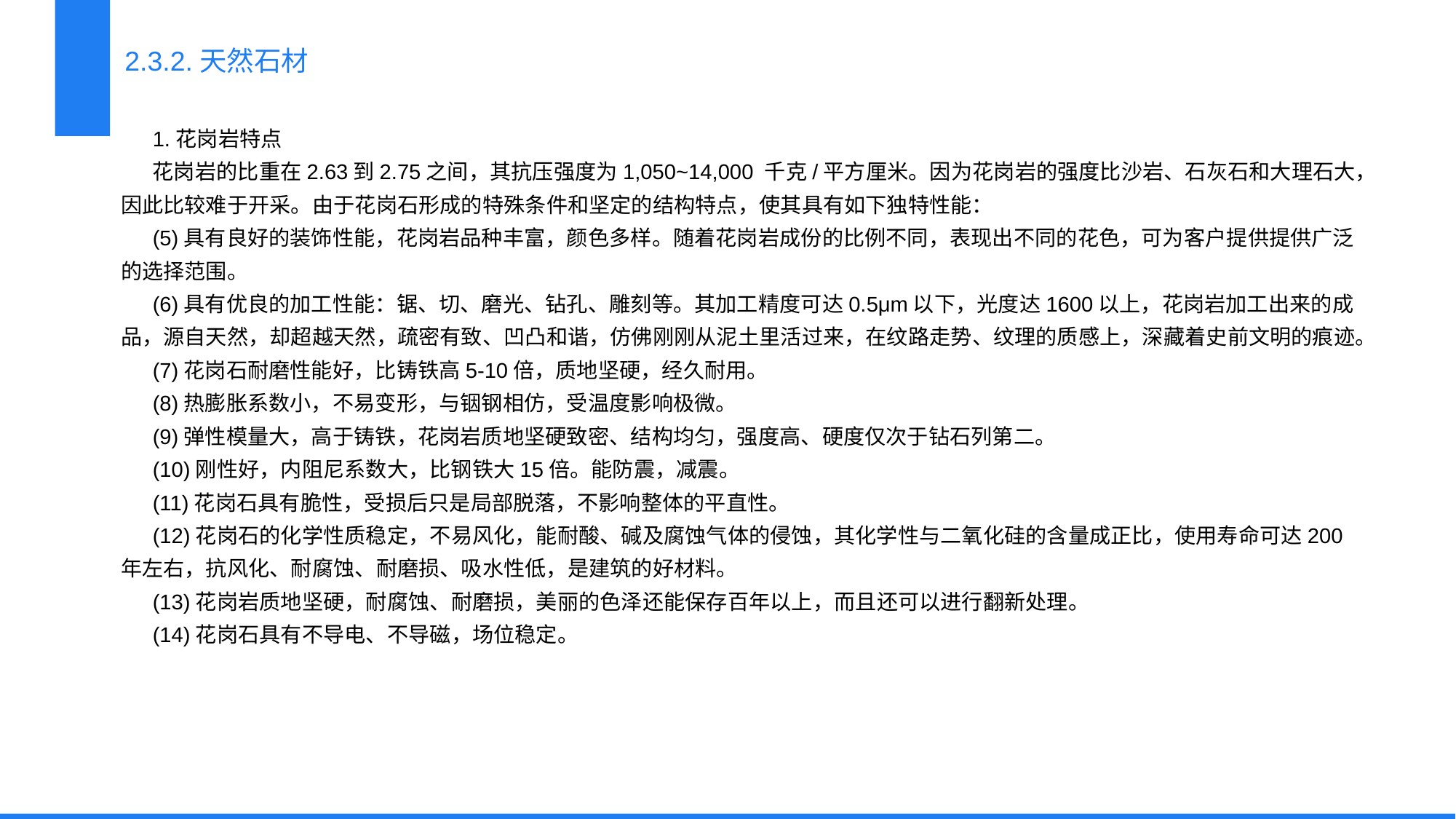

2.3.2.天然石材

1.花岗岩特点
花岗岩的比重在2.63到2.75之间，其抗压强度为1,050~14,000 千克/平方厘米。因为花岗岩的强度比沙岩、石灰石和大理石大，因此比较难于开采。由于花岗石形成的特殊条件和坚定的结构特点，使其具有如下独特性能：
(5)具有良好的装饰性能，花岗岩品种丰富，颜色多样。随着花岗岩成份的比例不同，表现出不同的花色，可为客户提供提供广泛的选择范围。
(6)具有优良的加工性能：锯、切、磨光、钻孔、雕刻等。其加工精度可达0.5μm以下，光度达1600以上，花岗岩加工出来的成品，源自天然，却超越天然，疏密有致、凹凸和谐，仿佛刚刚从泥土里活过来，在纹路走势、纹理的质感上，深藏着史前文明的痕迹。
(7)花岗石耐磨性能好，比铸铁高5-10倍，质地坚硬，经久耐用。
(8)热膨胀系数小，不易变形，与铟钢相仿，受温度影响极微。
(9)弹性模量大，高于铸铁，花岗岩质地坚硬致密、结构均匀，强度高、硬度仅次于钻石列第二。
(10)刚性好，内阻尼系数大，比钢铁大15倍。能防震，减震。
(11)花岗石具有脆性，受损后只是局部脱落，不影响整体的平直性。
(12)花岗石的化学性质稳定，不易风化，能耐酸、碱及腐蚀气体的侵蚀，其化学性与二氧化硅的含量成正比，使用寿命可达200年左右，抗风化、耐腐蚀、耐磨损、吸水性低，是建筑的好材料。
(13)花岗岩质地坚硬，耐腐蚀、耐磨损，美丽的色泽还能保存百年以上，而且还可以进行翻新处理。
(14)花岗石具有不导电、不导磁，场位稳定。